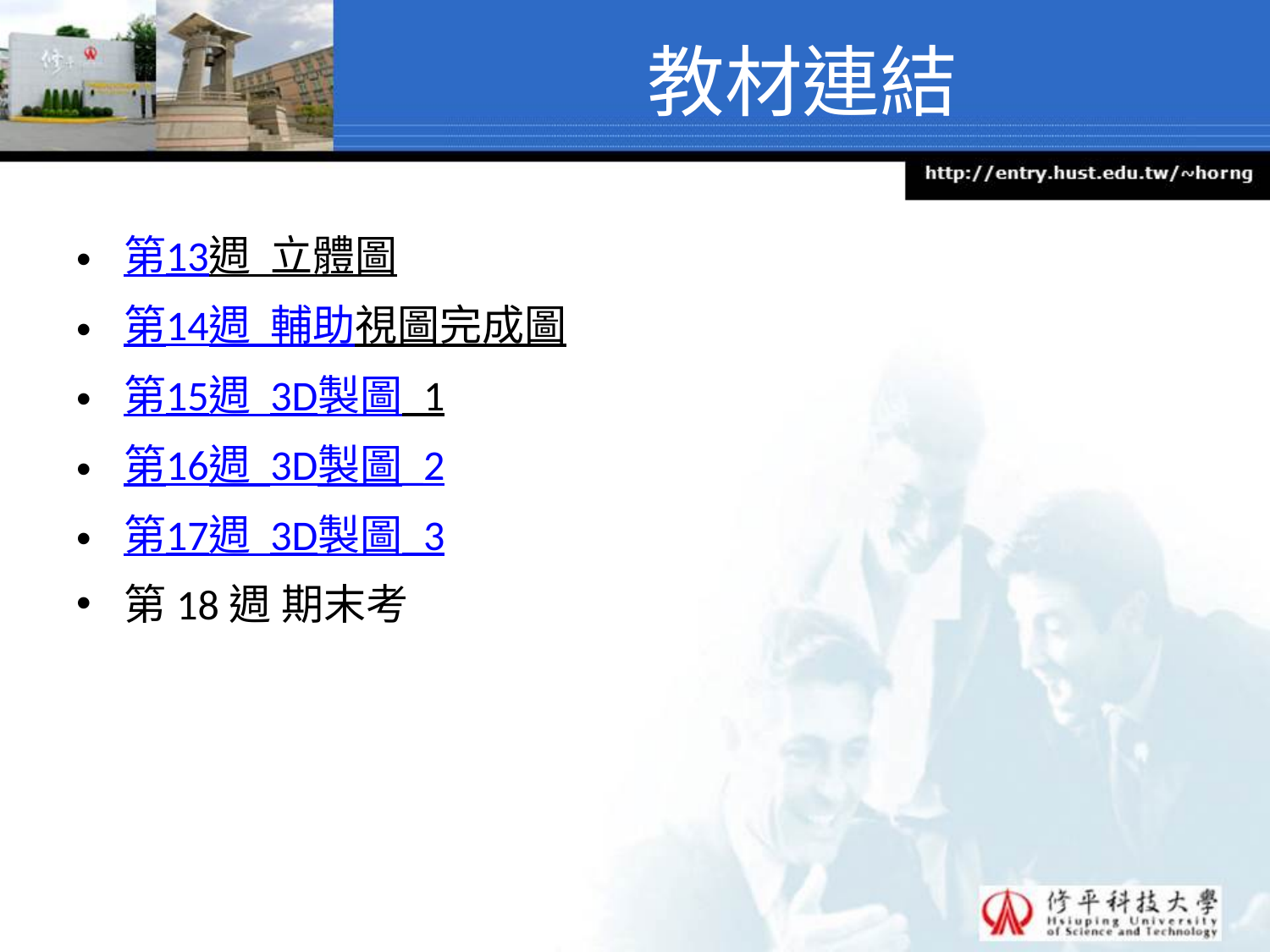

# 教材連結
第13週  立體圖
第14週  輔助視圖完成圖
第15週  3D製圖_1
第16週  3D製圖_2
第17週  3D製圖_3
第18週 期末考